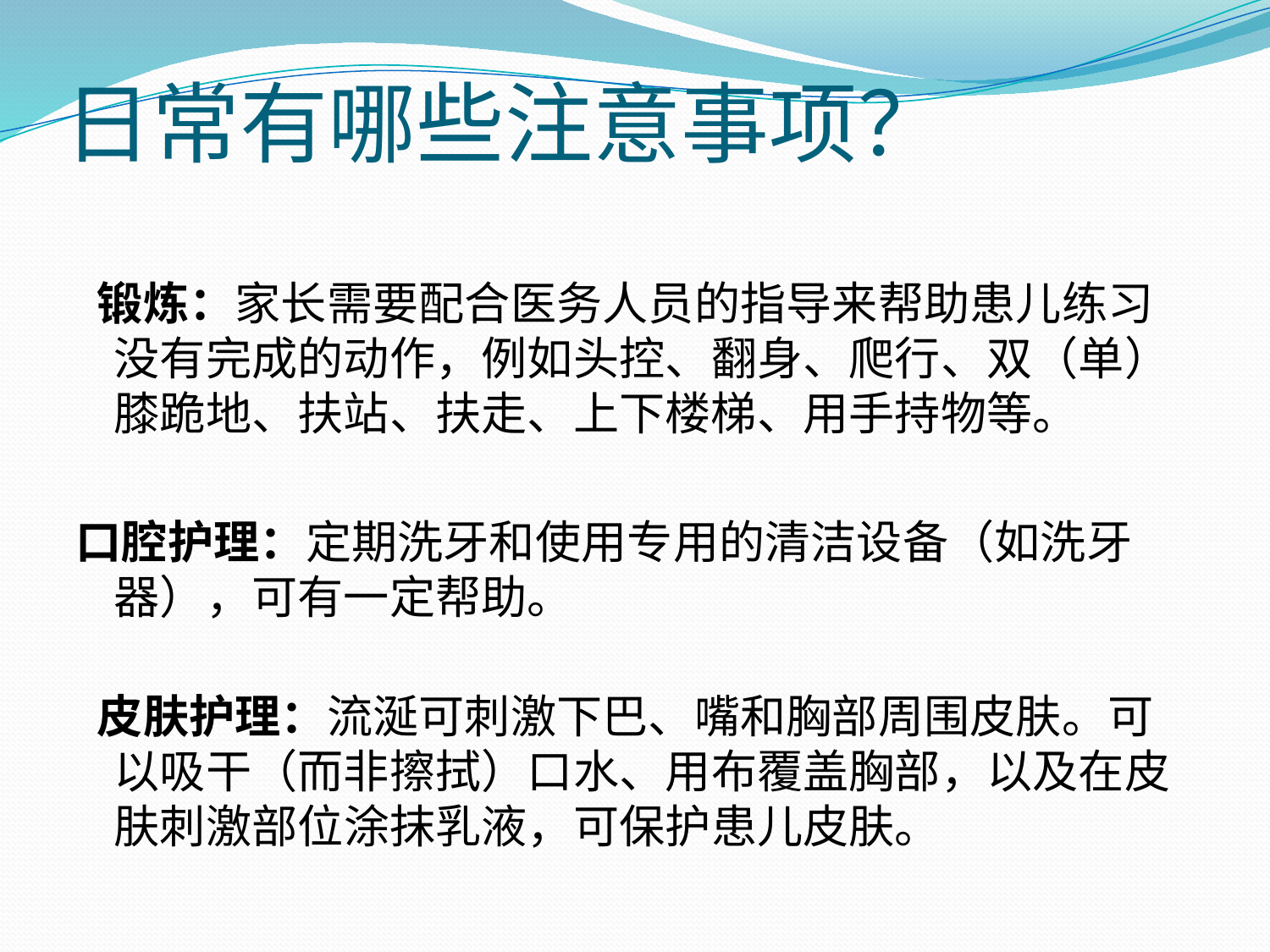

# 日常有哪些注意事项？
 锻炼：家长需要配合医务人员的指导来帮助患儿练习没有完成的动作，例如头控、翻身、爬行、双（单）膝跪地、扶站、扶走、上下楼梯、用手持物等。

口腔护理：定期洗牙和使用专用的清洁设备（如洗牙器），可有一定帮助。
 皮肤护理：流涎可刺激下巴、嘴和胸部周围皮肤。可以吸干（而非擦拭）口水、用布覆盖胸部，以及在皮肤刺激部位涂抹乳液，可保护患儿皮肤。